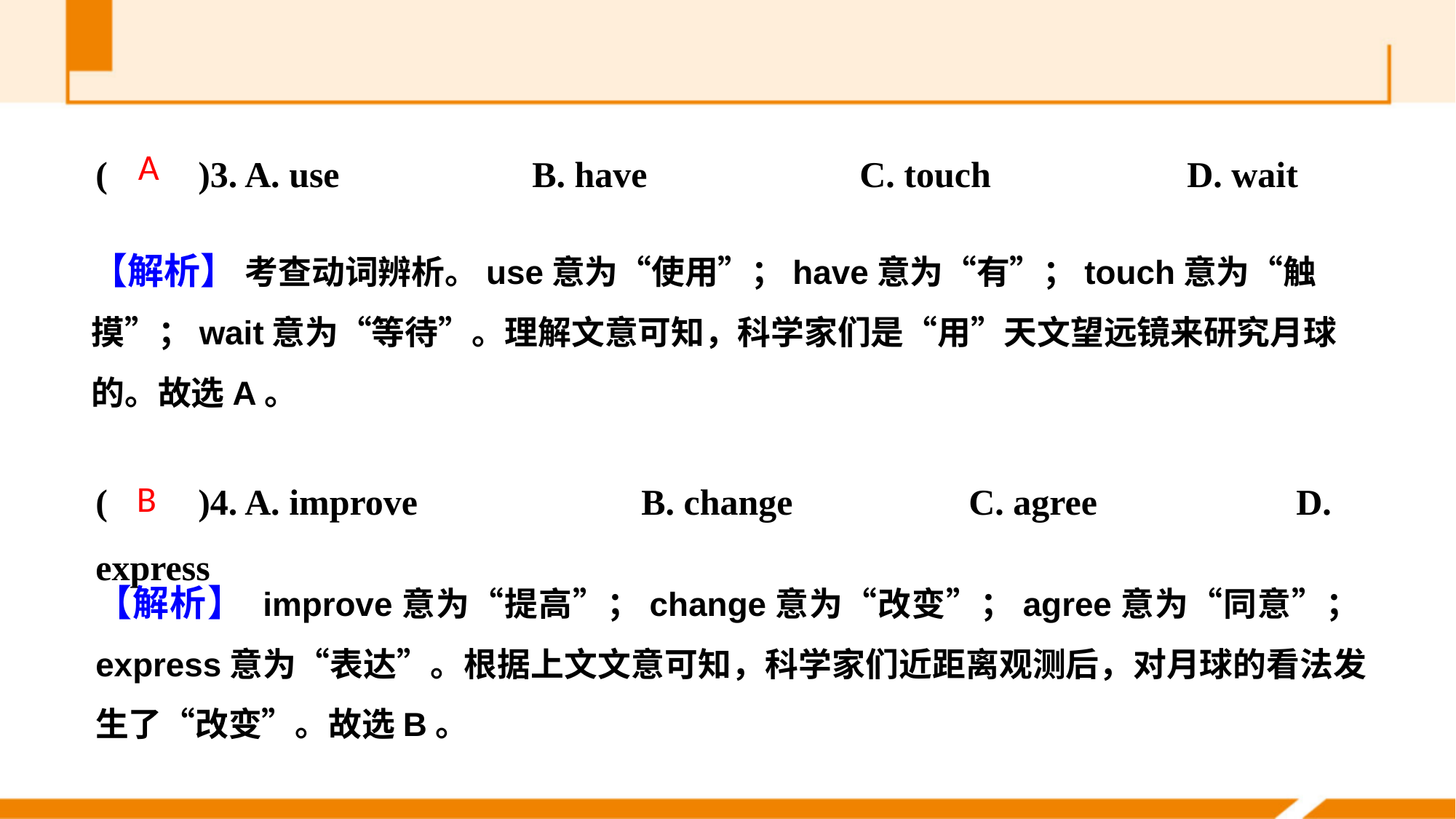

(　　)3. A. use  		B. have  		C. touch  		D. wait

(　　)4. A. improve  		B. change		C. agree  		D. express
A
【解析】 考查动词辨析。use意为“使用”；have意为“有”；touch意为“触摸”；wait意为“等待”。理解文意可知，科学家们是“用”天文望远镜来研究月球的。故选A。
B
【解析】 improve意为“提高”；change意为“改变”；agree意为“同意”；express意为“表达”。根据上文文意可知，科学家们近距离观测后，对月球的看法发生了“改变”。故选B。